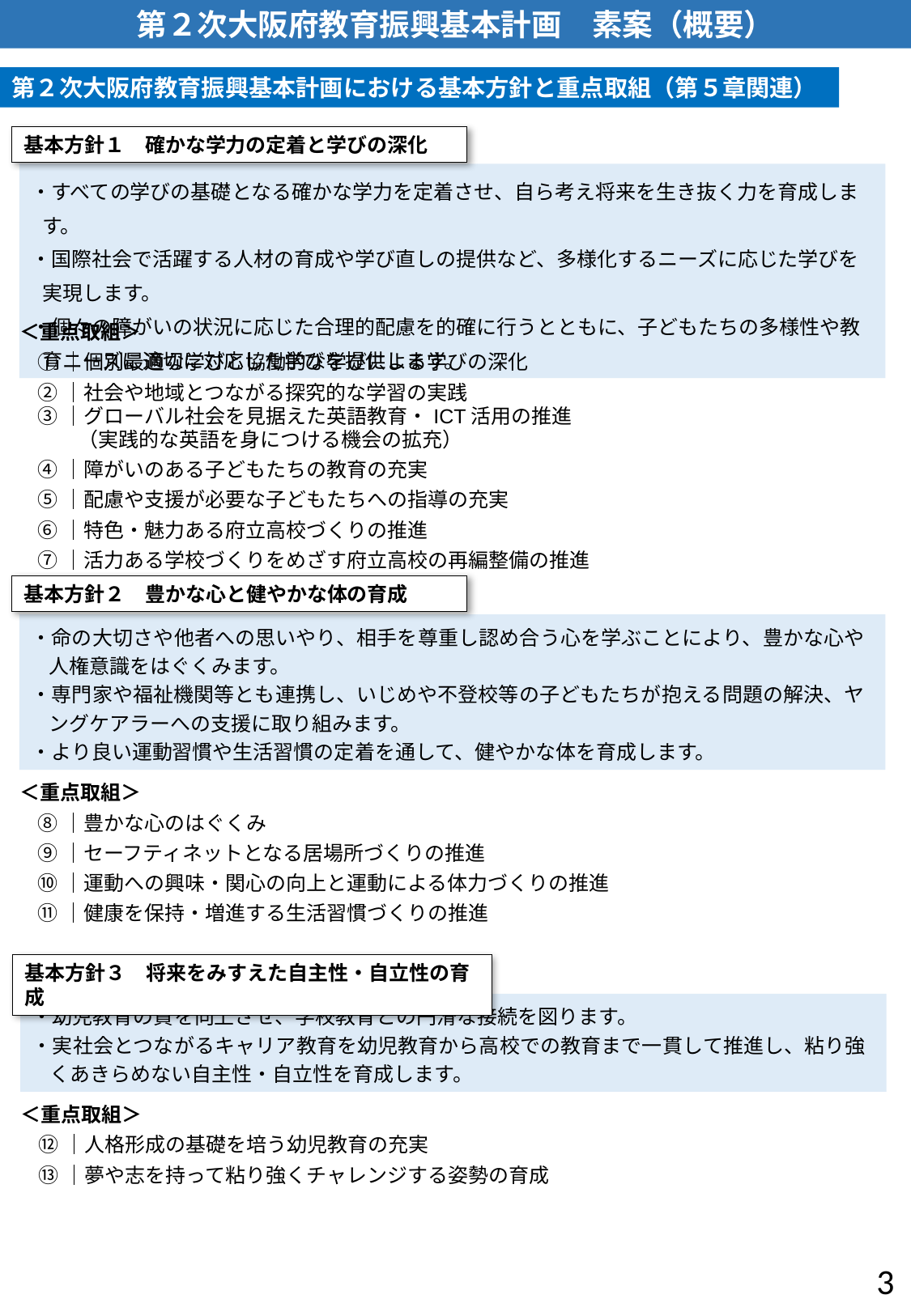

第２次大阪府教育振興基本計画　素案（概要）
第２次大阪府教育振興基本計画における基本方針と重点取組（第５章関連）
基本方針１　確かな学力の定着と学びの深化
・すべての学びの基礎となる確かな学力を定着させ、自ら考え将来を生き抜く力を育成します。
・国際社会で活躍する人材の育成や学び直しの提供など、多様化するニーズに応じた学びを実現します。
・個々の障がいの状況に応じた合理的配慮を的確に行うとともに、子どもたちの多様性や教育ニーズに適切に対応した学びを提供します。
| ＜重点取組＞ |
| --- |
| ①｜個別最適な学びと協働的な学びによる学びの深化 |
| ②｜社会や地域とつながる探究的な学習の実践 |
| ③｜グローバル社会を見据えた英語教育・ICT活用の推進 　　（実践的な英語を身につける機会の拡充） |
| ④｜障がいのある子どもたちの教育の充実 |
| ⑤｜配慮や支援が必要な子どもたちへの指導の充実 |
| ⑥｜特色・魅力ある府立高校づくりの推進 |
| ⑦｜活力ある学校づくりをめざす府立高校の再編整備の推進 |
基本方針２　豊かな心と健やかな体の育成
・命の大切さや他者への思いやり、相手を尊重し認め合う心を学ぶことにより、豊かな心や人権意識をはぐくみます。
・専門家や福祉機関等とも連携し、いじめや不登校等の子どもたちが抱える問題の解決、ヤングケアラーへの支援に取り組みます。
・より良い運動習慣や生活習慣の定着を通して、健やかな体を育成します。
| ＜重点取組＞ |
| --- |
| ⑧｜豊かな心のはぐくみ |
| ⑨｜セーフティネットとなる居場所づくりの推進 |
| ⑩｜運動への興味・関心の向上と運動による体力づくりの推進 |
| ⑪｜健康を保持・増進する生活習慣づくりの推進 |
基本方針３　将来をみすえた自主性・自立性の育成
・幼児教育の質を向上させ、学校教育との円滑な接続を図ります。
・実社会とつながるキャリア教育を幼児教育から高校での教育まで一貫して推進し、粘り強くあきらめない自主性・自立性を育成します。
| ＜重点取組＞ |
| --- |
| ⑫｜人格形成の基礎を培う幼児教育の充実 |
| ⑬｜夢や志を持って粘り強くチャレンジする姿勢の育成 |
3